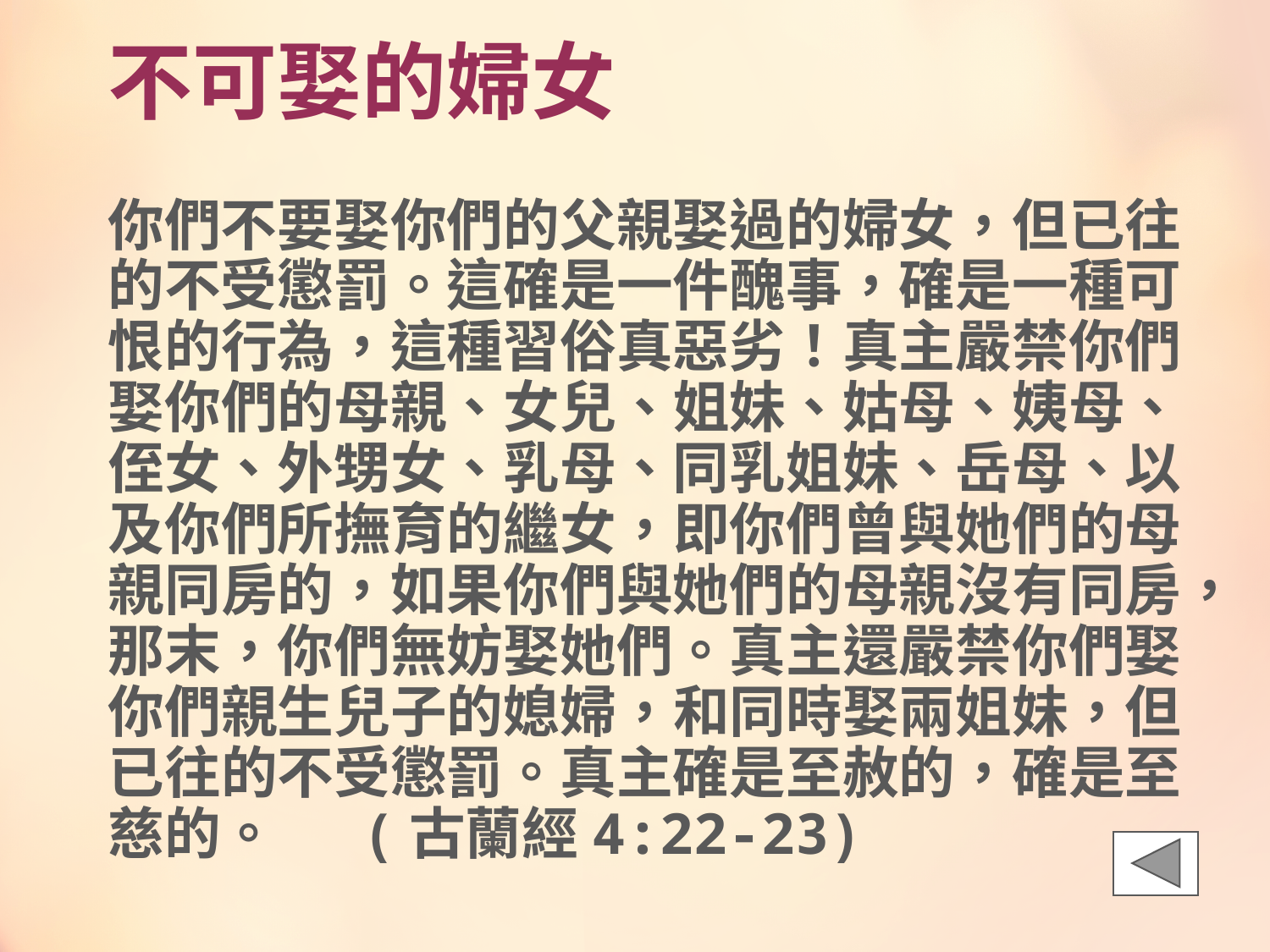

# 不可娶的婦女
你們不要娶你們的父親娶過的婦女，但已往的不受懲罰。這確是一件醜事，確是一種可恨的行為，這種習俗真惡劣！真主嚴禁你們娶你們的母親、女兒、姐妹、姑母、姨母、侄女、外甥女、乳母、同乳姐妹、岳母、以及你們所撫育的繼女，即你們曾與她們的母親同房的，如果你們與她們的母親沒有同房，那末，你們無妨娶她們。真主還嚴禁你們娶你們親生兒子的媳婦，和同時娶兩姐妹，但已往的不受懲罰。真主確是至赦的，確是至慈的。	(古蘭經4:22-23)